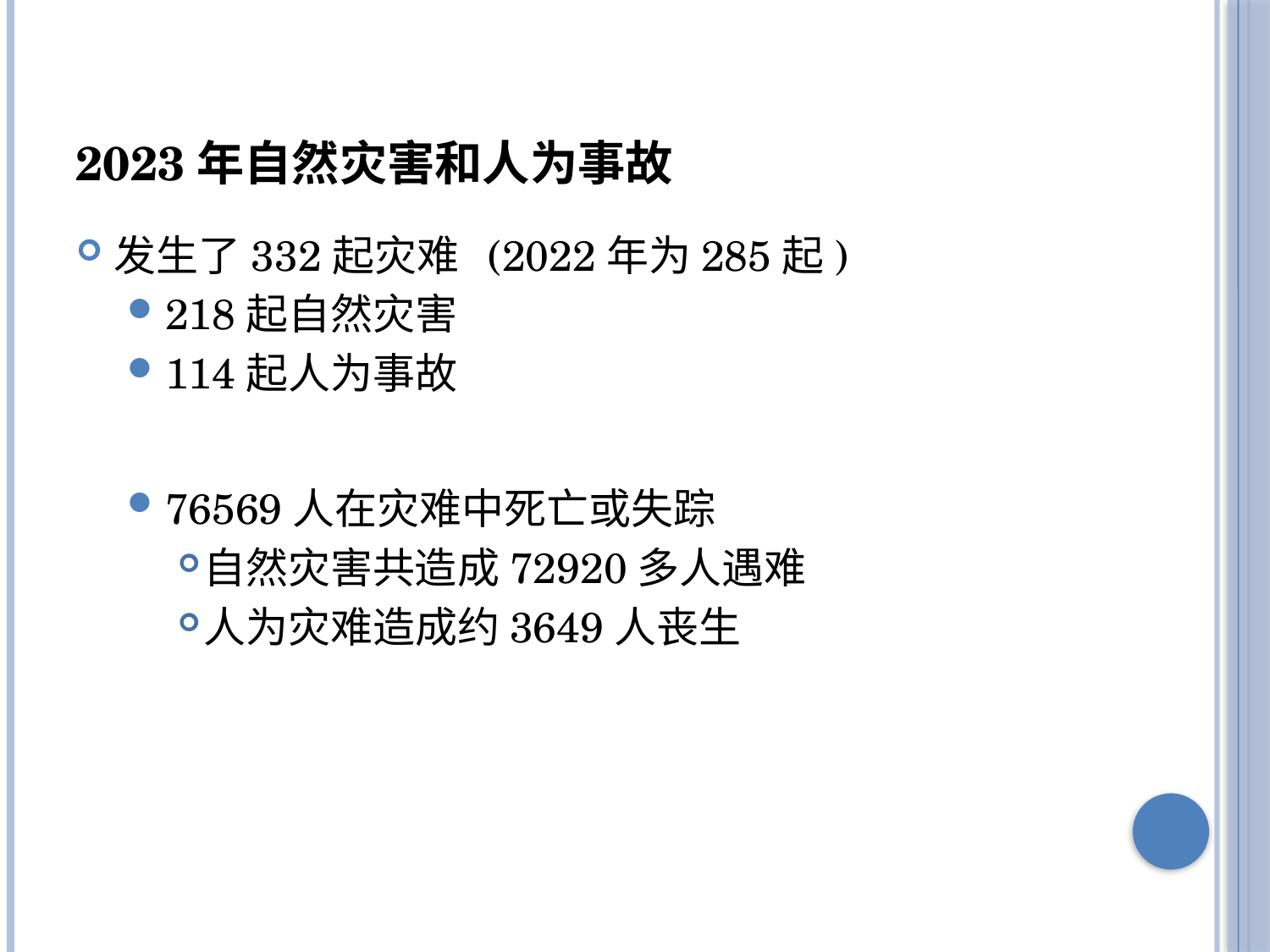

# 2023年自然灾害和人为事故
发生了332起灾难  (2022年为285起)
218起自然灾害
114起人为事故

76569人在灾难中死亡或失踪
自然灾害共造成72920多人遇难
人为灾难造成约3649人丧生